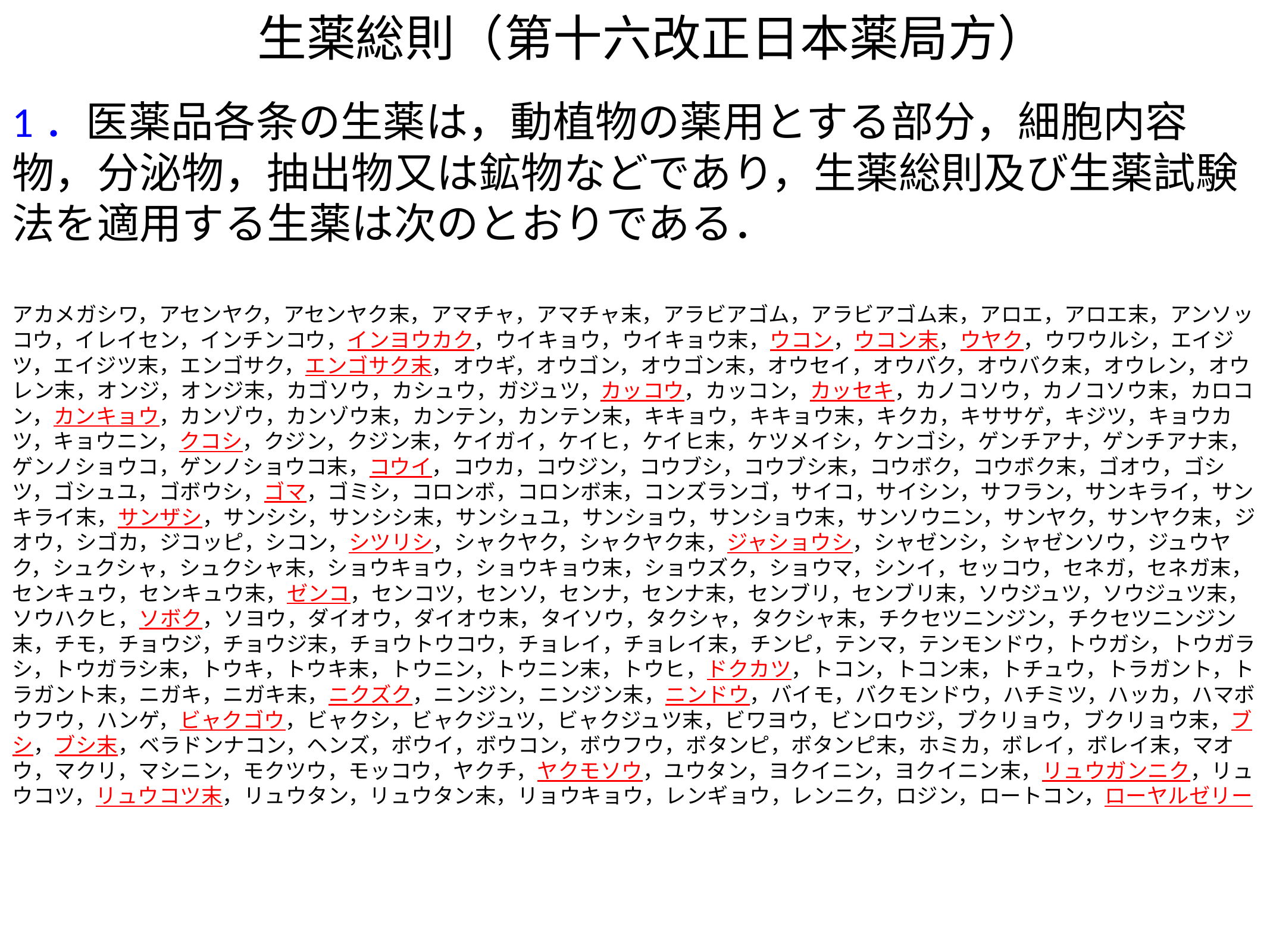

生薬総則（第十六改正日本薬局方）
1．医薬品各条の生薬は，動植物の薬用とする部分，細胞内容物，分泌物，抽出物又は鉱物などであり，生薬総則及び生薬試験法を適用する生薬は次のとおりである．
アカメガシワ，アセンヤク，アセンヤク末，アマチャ，アマチャ末，アラビアゴム，アラビアゴム末，アロエ，アロエ末，アンソッコウ，イレイセン，インチンコウ，インヨウカク，ウイキョウ，ウイキョウ末，ウコン，ウコン末，ウヤク，ウワウルシ，エイジツ，エイジツ末，エンゴサク，エンゴサク末，オウギ，オウゴン，オウゴン末，オウセイ，オウバク，オウバク末，オウレン，オウレン末，オンジ，オンジ末，カゴソウ，カシュウ，ガジュツ，カッコウ，カッコン，カッセキ，カノコソウ，カノコソウ末，カロコン，カンキョウ，カンゾウ，カンゾウ末，カンテン，カンテン末，キキョウ，キキョウ末，キクカ，キササゲ，キジツ，キョウカツ，キョウニン，クコシ，クジン，クジン末，ケイガイ，ケイヒ，ケイヒ末，ケツメイシ，ケンゴシ，ゲンチアナ，ゲンチアナ末，ゲンノショウコ，ゲンノショウコ末，コウイ，コウカ，コウジン，コウブシ，コウブシ末，コウボク，コウボク末，ゴオウ，ゴシツ，ゴシュユ，ゴボウシ，ゴマ，ゴミシ，コロンボ，コロンボ末，コンズランゴ，サイコ，サイシン，サフラン，サンキライ，サンキライ末，サンザシ，サンシシ，サンシシ末，サンシュユ，サンショウ，サンショウ末，サンソウニン，サンヤク，サンヤク末，ジオウ，シゴカ，ジコッピ，シコン，シツリシ，シャクヤク，シャクヤク末，ジャショウシ，シャゼンシ，シャゼンソウ，ジュウヤク，シュクシャ，シュクシャ末，ショウキョウ，ショウキョウ末，ショウズク，ショウマ，シンイ，セッコウ，セネガ，セネガ末，センキュウ，センキュウ末，ゼンコ，センコツ，センソ，センナ，センナ末，センブリ，センブリ末，ソウジュツ，ソウジュツ末，ソウハクヒ，ソボク，ソヨウ，ダイオウ，ダイオウ末，タイソウ，タクシャ，タクシャ末，チクセツニンジン，チクセツニンジン末，チモ，チョウジ，チョウジ末，チョウトウコウ，チョレイ，チョレイ末，チンピ，テンマ，テンモンドウ，トウガシ，トウガラシ，トウガラシ末，トウキ，トウキ末，トウニン，トウニン末，トウヒ，ドクカツ，トコン，トコン末，トチュウ，トラガント，トラガント末，ニガキ，ニガキ末，ニクズク，ニンジン，ニンジン末，ニンドウ，バイモ，バクモンドウ，ハチミツ，ハッカ，ハマボウフウ，ハンゲ，ビャクゴウ，ビャクシ，ビャクジュツ，ビャクジュツ末，ビワヨウ，ビンロウジ，ブクリョウ，ブクリョウ末，ブシ，ブシ末，ベラドンナコン，ヘンズ，ボウイ，ボウコン，ボウフウ，ボタンピ，ボタンピ末，ホミカ，ボレイ，ボレイ末，マオウ，マクリ，マシニン，モクツウ，モッコウ，ヤクチ，ヤクモソウ，ユウタン，ヨクイニン，ヨクイニン末，リュウガンニク，リュウコツ，リュウコツ末，リュウタン，リュウタン末，リョウキョウ，レンギョウ，レンニク，ロジン，ロートコン，ローヤルゼリー